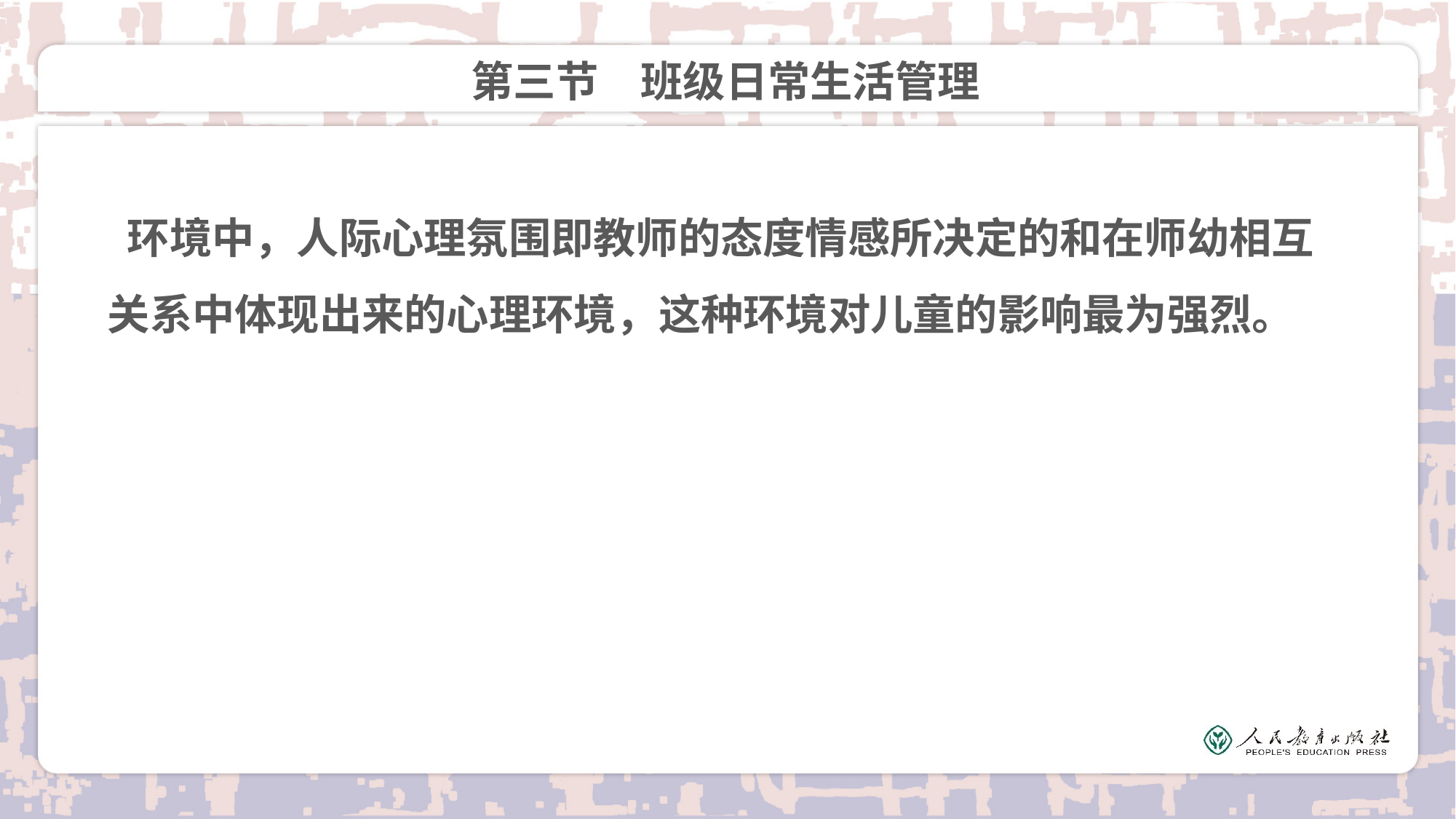

# 第三节　班级日常生活管理
 环境中，人际心理氛围即教师的态度情感所决定的和在师幼相互关系中体现出来的心理环境，这种环境对儿童的影响最为强烈。